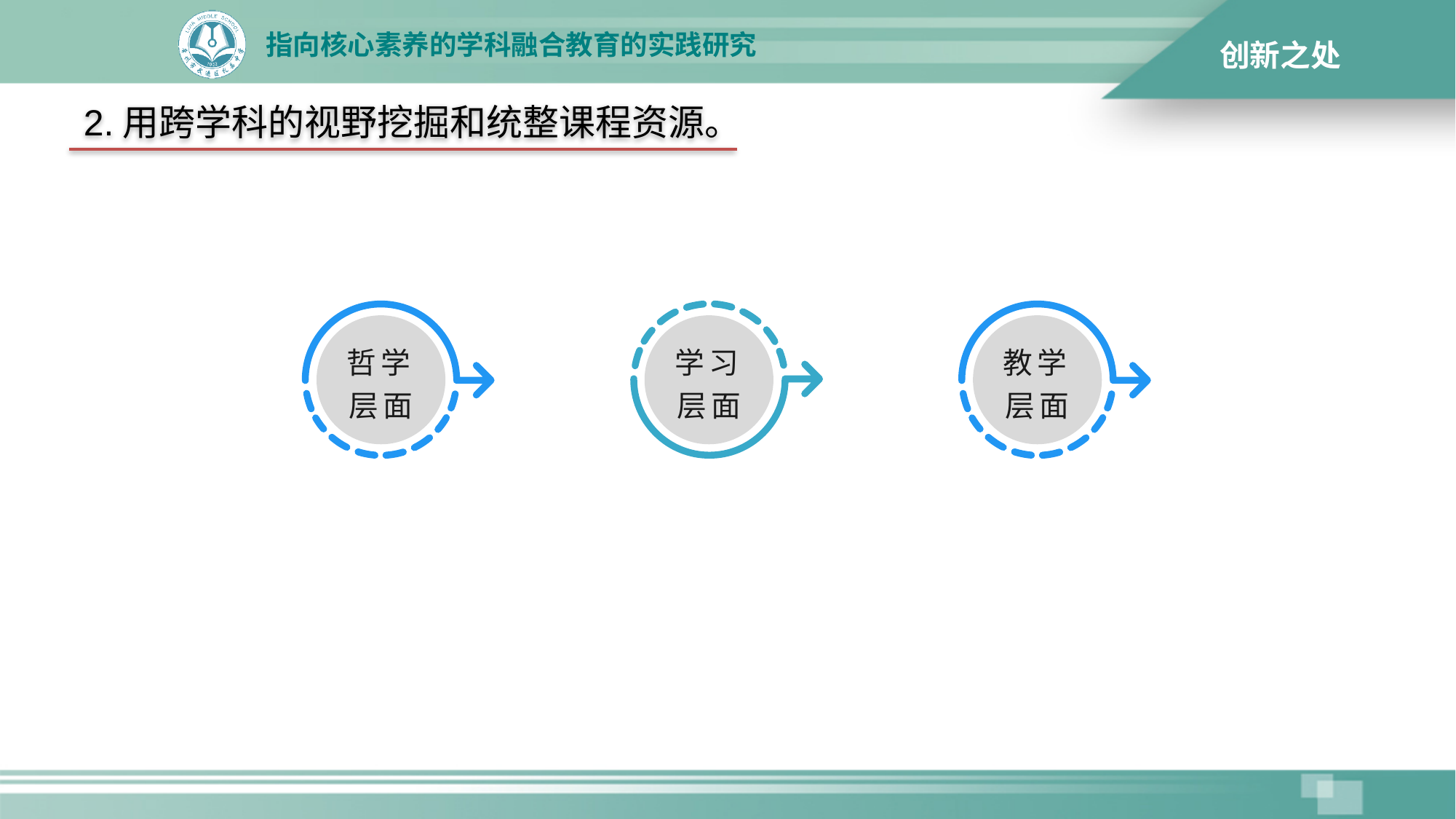

创新之处
2.用跨学科的视野挖掘和统整课程资源。

哲学层面
学习层面
教学层面